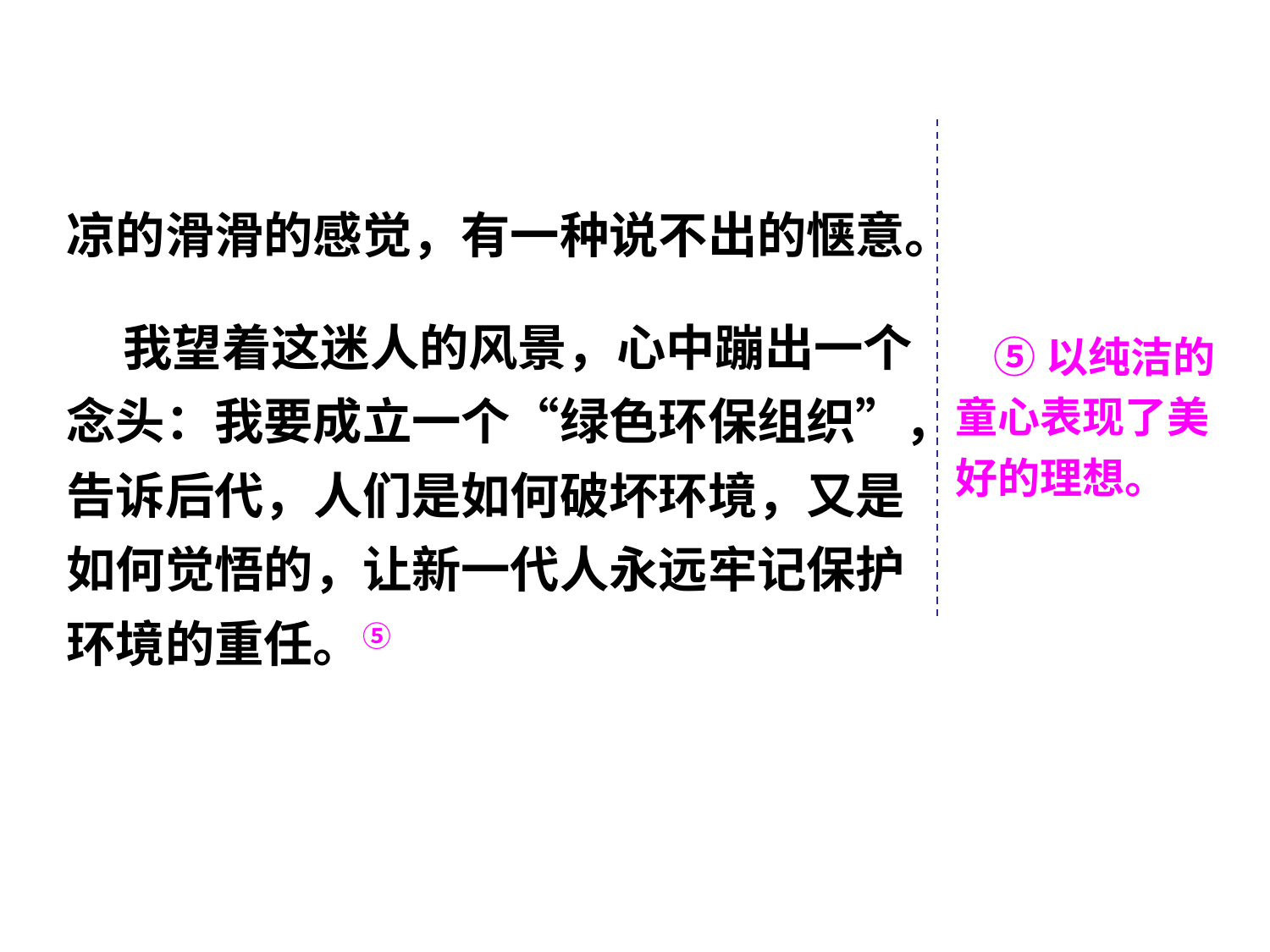

凉的滑滑的感觉，有一种说不出的惬意。
    我望着这迷人的风景，心中蹦出一个念头：我要成立一个“绿色环保组织”，告诉后代，人们是如何破坏环境，又是如何觉悟的，让新一代人永远牢记保护环境的重任。⑤
    ⑤以纯洁的童心表现了美好的理想。